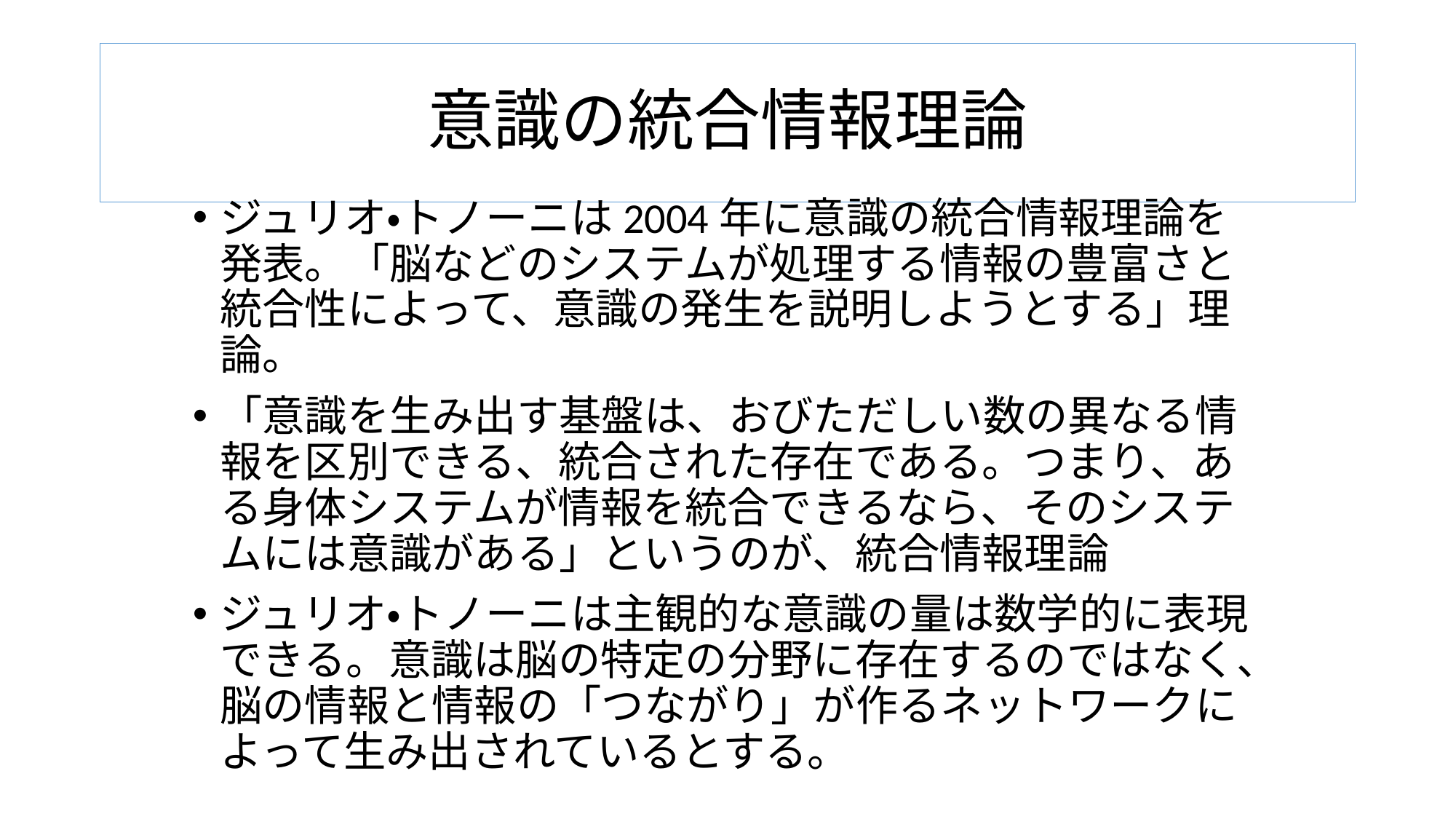

# 意識の統合情報理論
ジュリオ・トノーニは2004年に意識の統合情報理論を発表。「脳などのシステムが処理する情報の豊富さと統合性によって、意識の発生を説明しようとする」理論。
「意識を生み出す基盤は、おびただしい数の異なる情報を区別できる、統合された存在である。つまり、ある身体システムが情報を統合できるなら、そのシステムには意識がある」というのが、統合情報理論
ジュリオ・トノーニは主観的な意識の量は数学的に表現できる。意識は脳の特定の分野に存在するのではなく、脳の情報と情報の「つながり」が作るネットワークによって生み出されているとする。